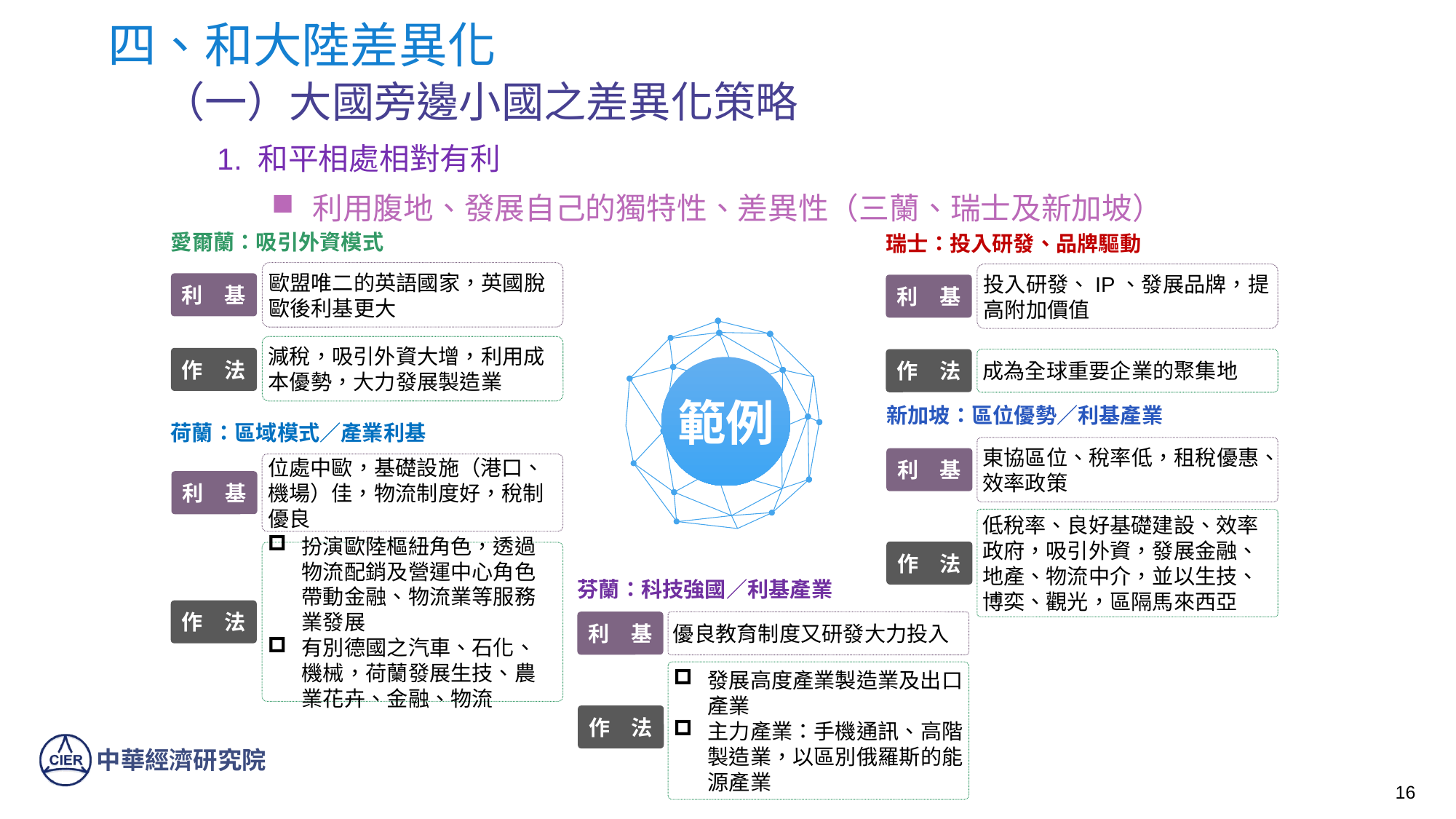

四、和大陸差異化
（一）大國旁邊小國之差異化策略
和平相處相對有利
利用腹地、發展自己的獨特性、差異性（三蘭、瑞士及新加坡）

愛爾蘭：吸引外資模式
歐盟唯二的英語國家，英國脫歐後利基更大
利　基
減稅，吸引外資大增，利用成本優勢，大力發展製造業
作　法
瑞士：投入研發、品牌驅動
投入研發、IP、發展品牌，提高附加價值
利　基
作　法
成為全球重要企業的聚集地

範例
新加坡：區位優勢／利基產業
東協區位、稅率低，租稅優惠、效率政策
利　基
低稅率、良好基礎建設、效率政府，吸引外資，發展金融、地產、物流中介，並以生技、博奕、觀光，區隔馬來西亞
作　法
荷蘭：區域模式／產業利基
位處中歐，基礎設施（港口、機場）佳，物流制度好，稅制優良
利　基
扮演歐陸樞紐角色，透過物流配銷及營運中心角色帶動金融、物流業等服務業發展
有別德國之汽車、石化、機械，荷蘭發展生技、農業花卉、金融、物流
作　法
芬蘭：科技強國／利基產業
利　基
優良教育制度又研發大力投入
發展高度產業製造業及出口產業
主力產業：手機通訊、高階製造業，以區別俄羅斯的能源產業
作　法